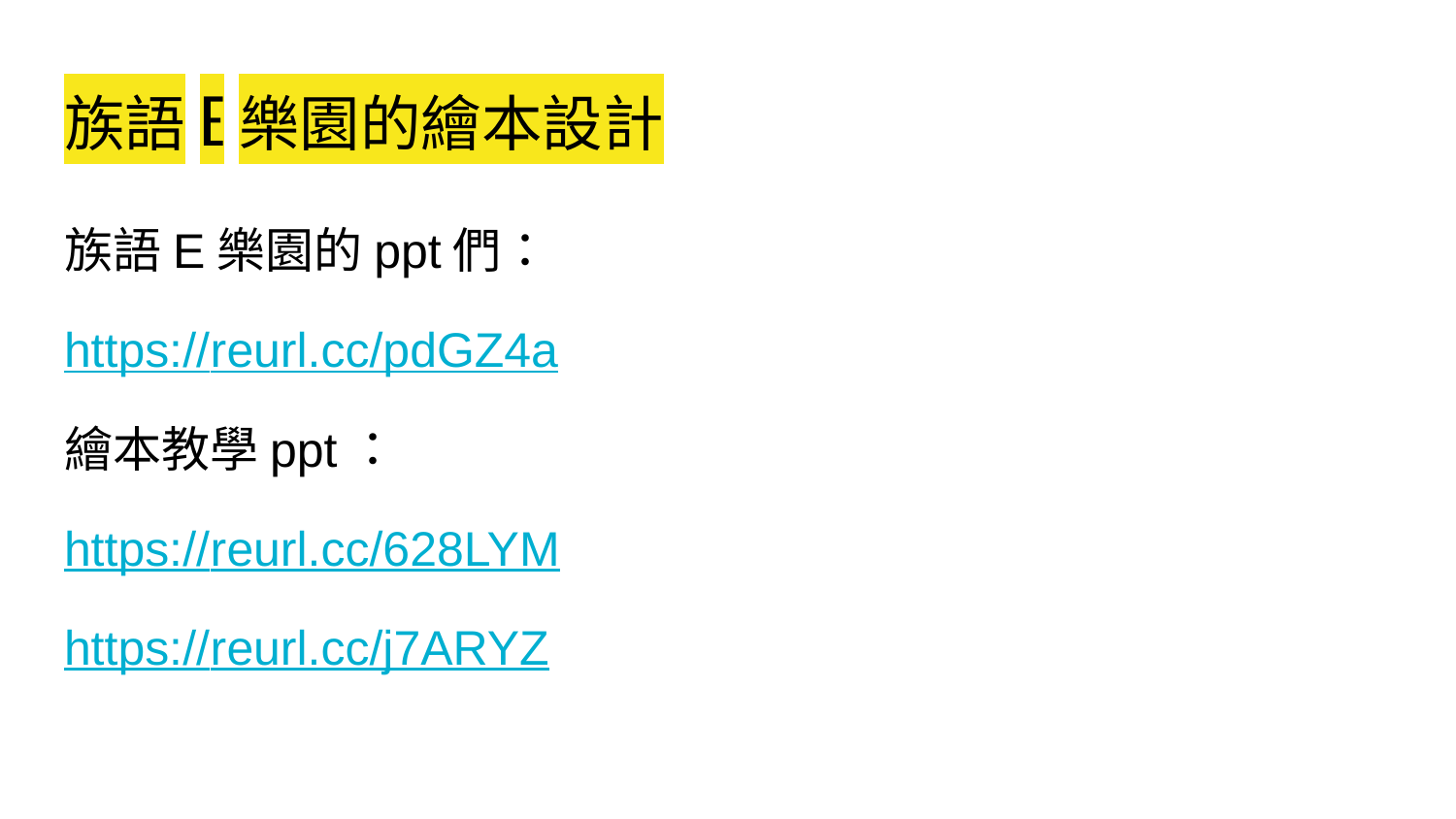

# 族語E樂園的繪本設計
族語E樂園的ppt們：
https://reurl.cc/pdGZ4a
繪本教學ppt：
https://reurl.cc/628LYM
https://reurl.cc/j7ARYZ